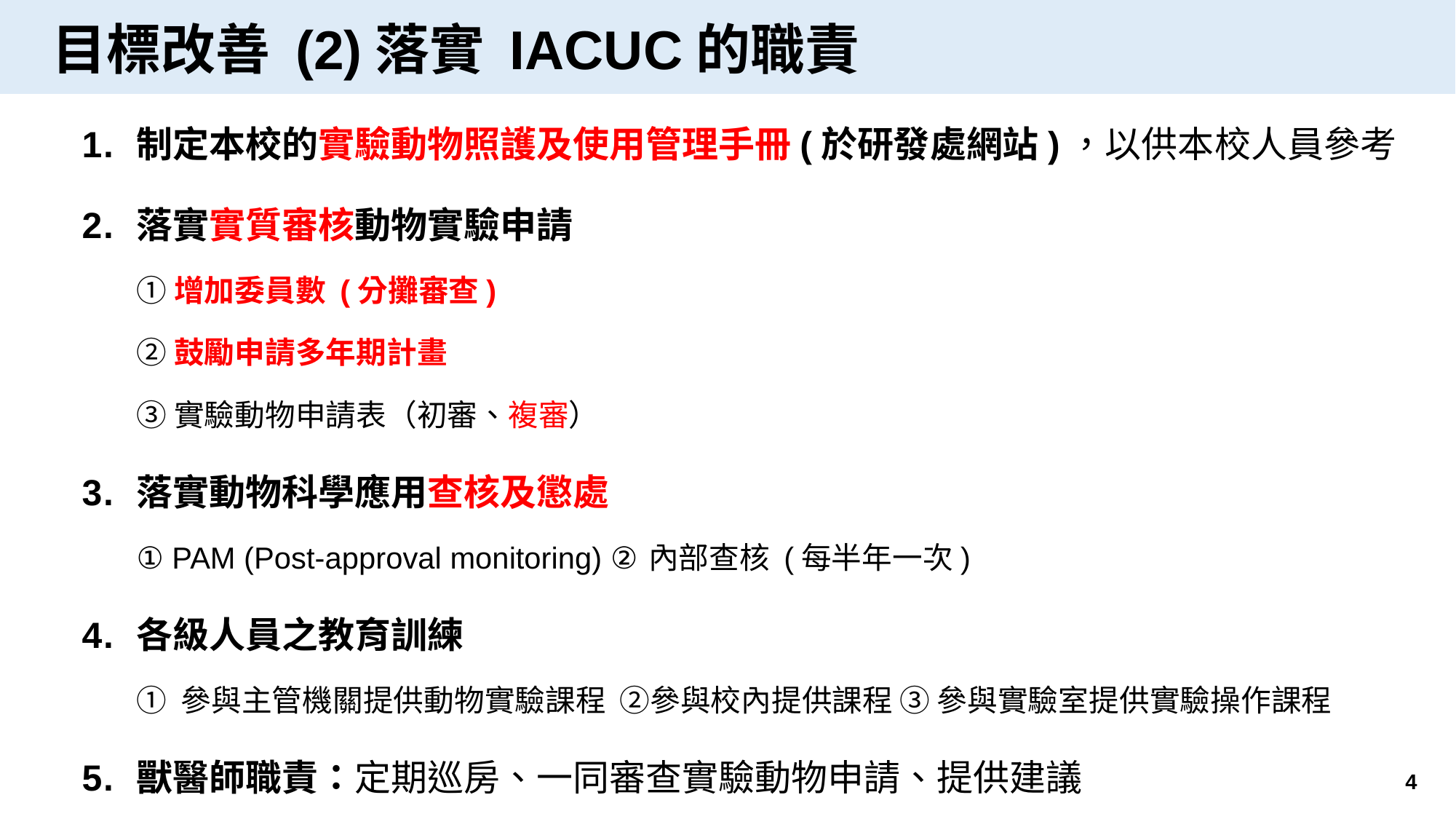

# 目標改善 (2)落實 IACUC的職責
制定本校的實驗動物照護及使用管理手冊(於研發處網站)，以供本校人員參考
落實實質審核動物實驗申請
①增加委員數 (分攤審查)
②鼓勵申請多年期計畫
③實驗動物申請表（初審、複審）
落實動物科學應用查核及懲處
① PAM (Post-approval monitoring) ②內部查核 (每半年一次)
各級人員之教育訓練
① 參與主管機關提供動物實驗課程  ②參與校內提供課程 ③ 參與實驗室提供實驗操作課程
獸醫師職責：定期巡房、一同審查實驗動物申請、提供建議

4